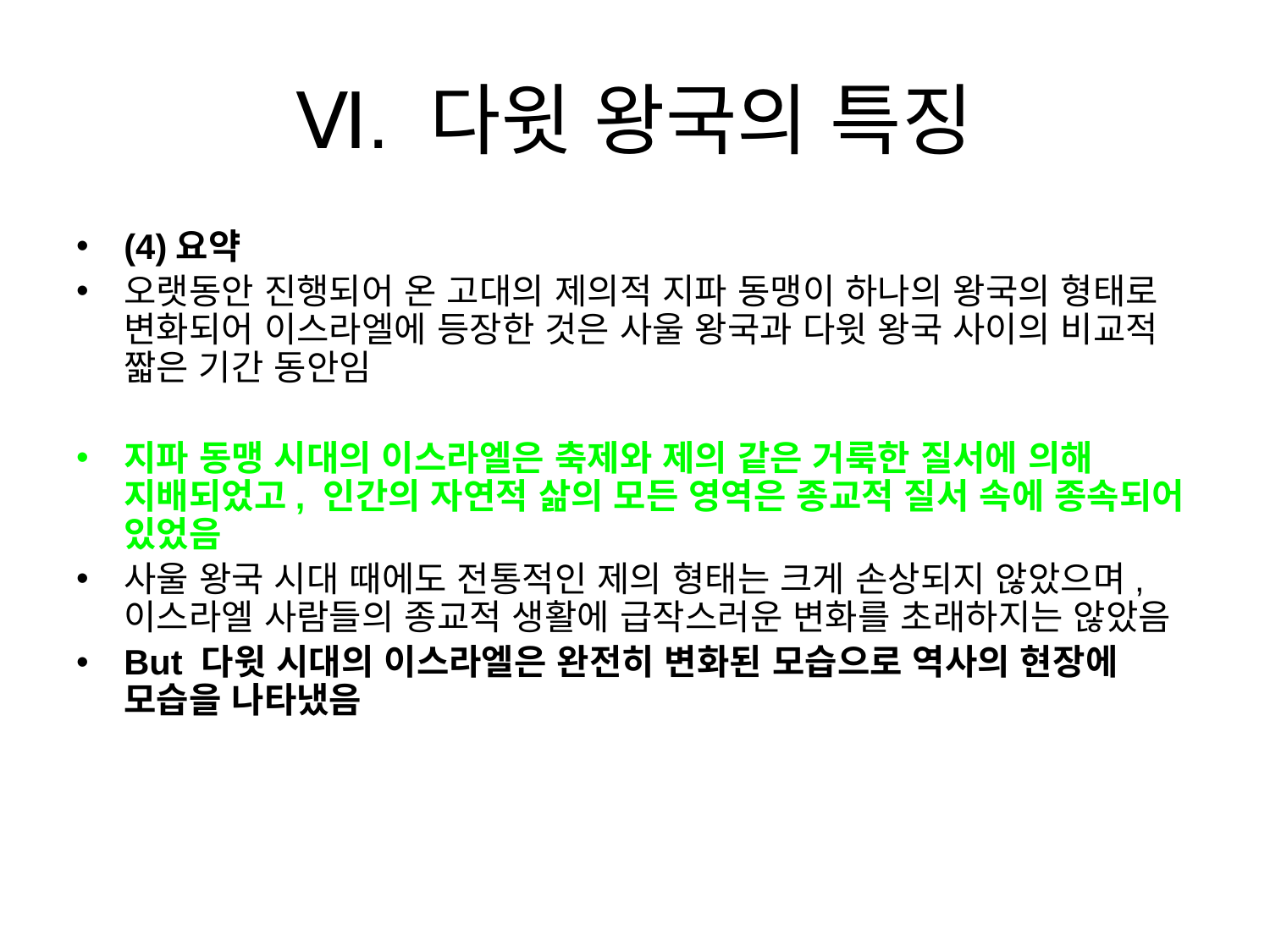

# Ⅵ. 다윗 왕국의 특징
(4)요약
오랫동안 진행되어 온 고대의 제의적 지파 동맹이 하나의 왕국의 형태로 변화되어 이스라엘에 등장한 것은 사울 왕국과 다윗 왕국 사이의 비교적 짧은 기간 동안임

지파 동맹 시대의 이스라엘은 축제와 제의 같은 거룩한 질서에 의해 지배되었고, 인간의 자연적 삶의 모든 영역은 종교적 질서 속에 종속되어 있었음
사울 왕국 시대 때에도 전통적인 제의 형태는 크게 손상되지 않았으며, 이스라엘 사람들의 종교적 생활에 급작스러운 변화를 초래하지는 않았음
But 다윗 시대의 이스라엘은 완전히 변화된 모습으로 역사의 현장에 모습을 나타냈음